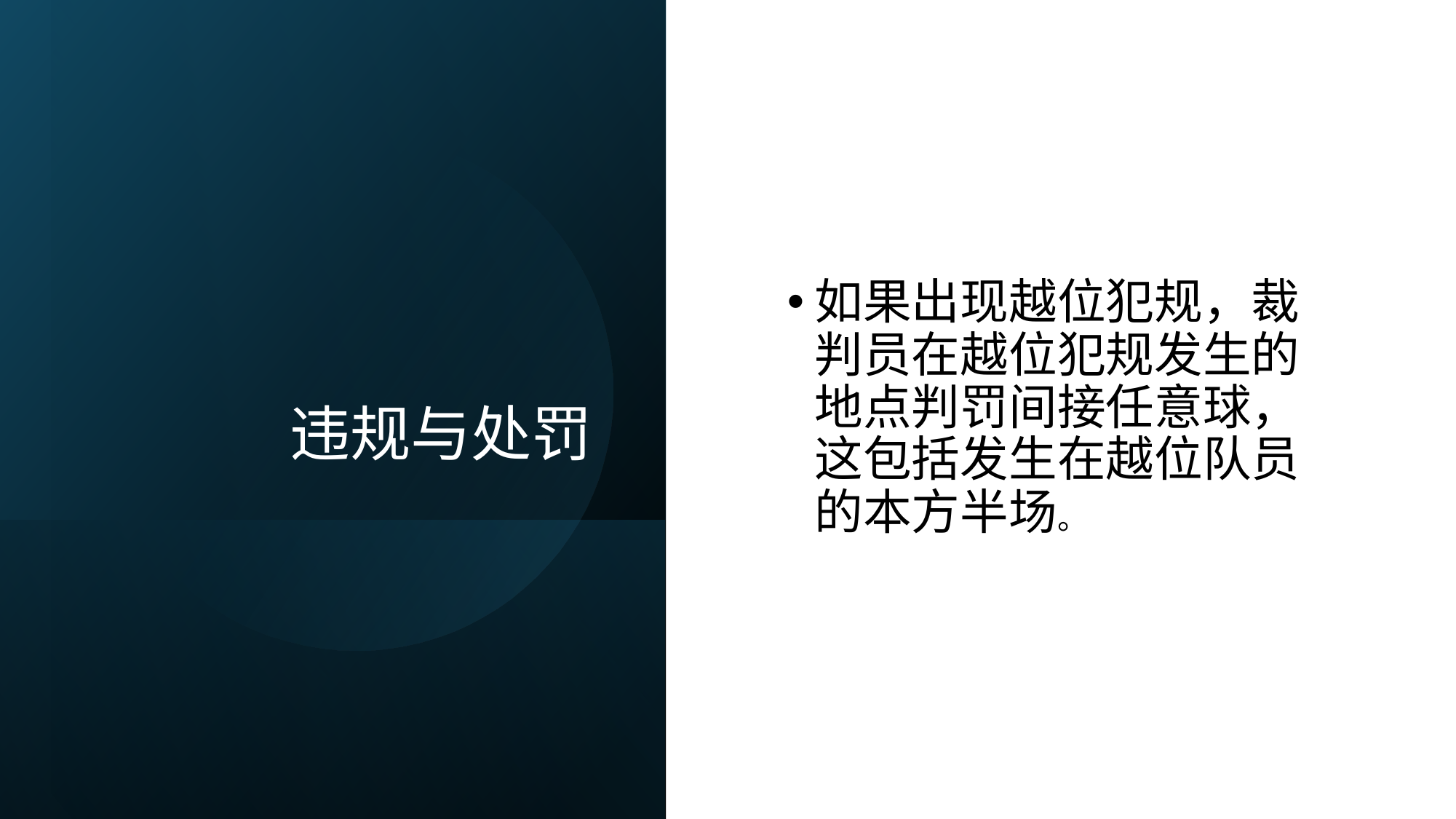

# 违规与处罚

如果出现越位犯规，裁判员在越位犯规发生的地点判罚间接任意球，这包括发生在越位队员的本方半场。